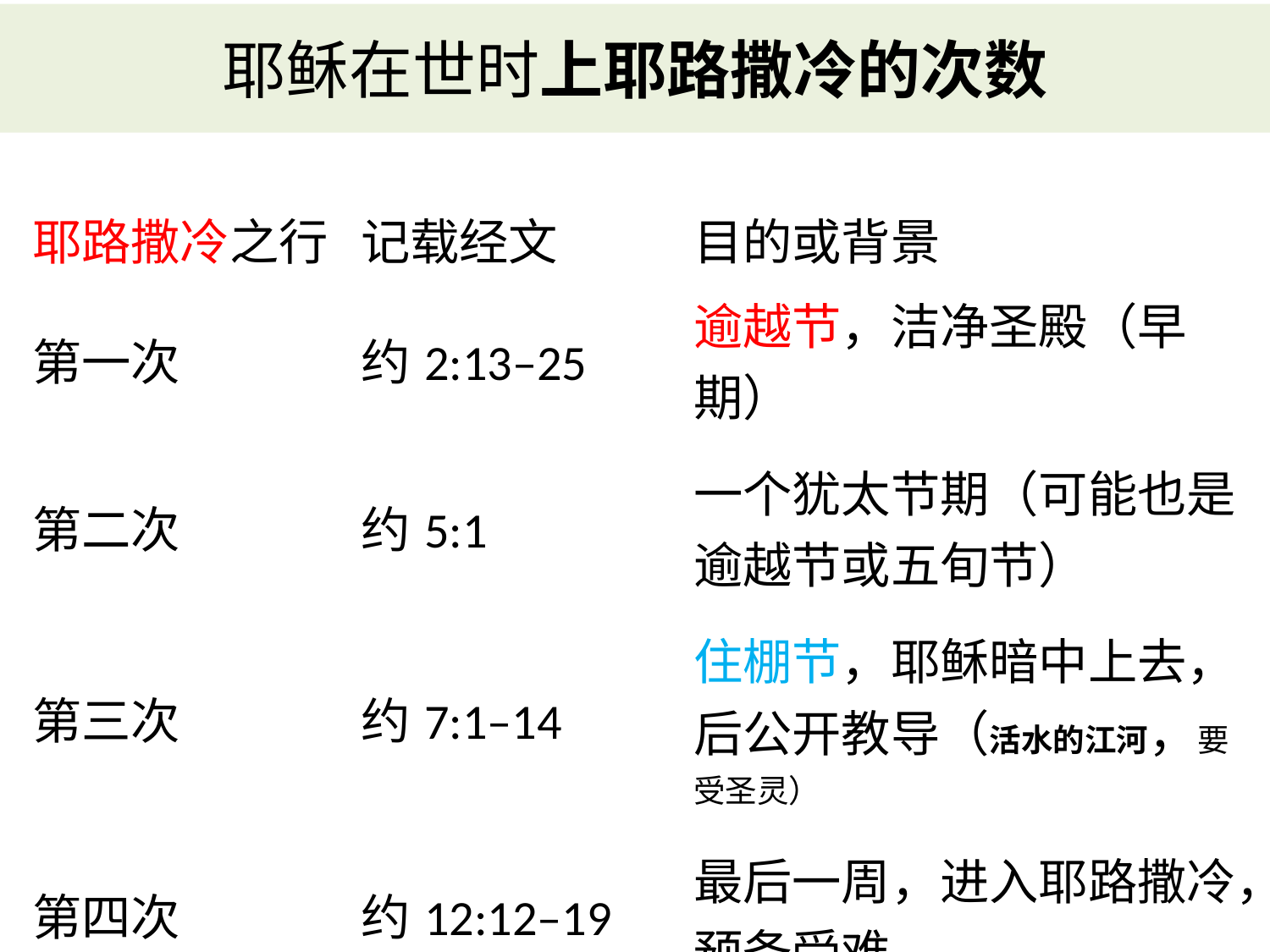

# 耶稣在世时上耶路撒冷的次数
| 耶路撒冷之行 | 记载经文 | 目的或背景 |
| --- | --- | --- |
| 第一次 | 约2:13–25 | 逾越节，洁净圣殿（早期） |
| 第二次 | 约5:1 | 一个犹太节期（可能也是逾越节或五旬节） |
| 第三次 | 约7:1–14 | 住棚节，耶稣暗中上去，后公开教导（活水的江河，要受圣灵） |
| 第四次 | 约12:12–19 | 最后一周，进入耶路撒冷，预备受难 |